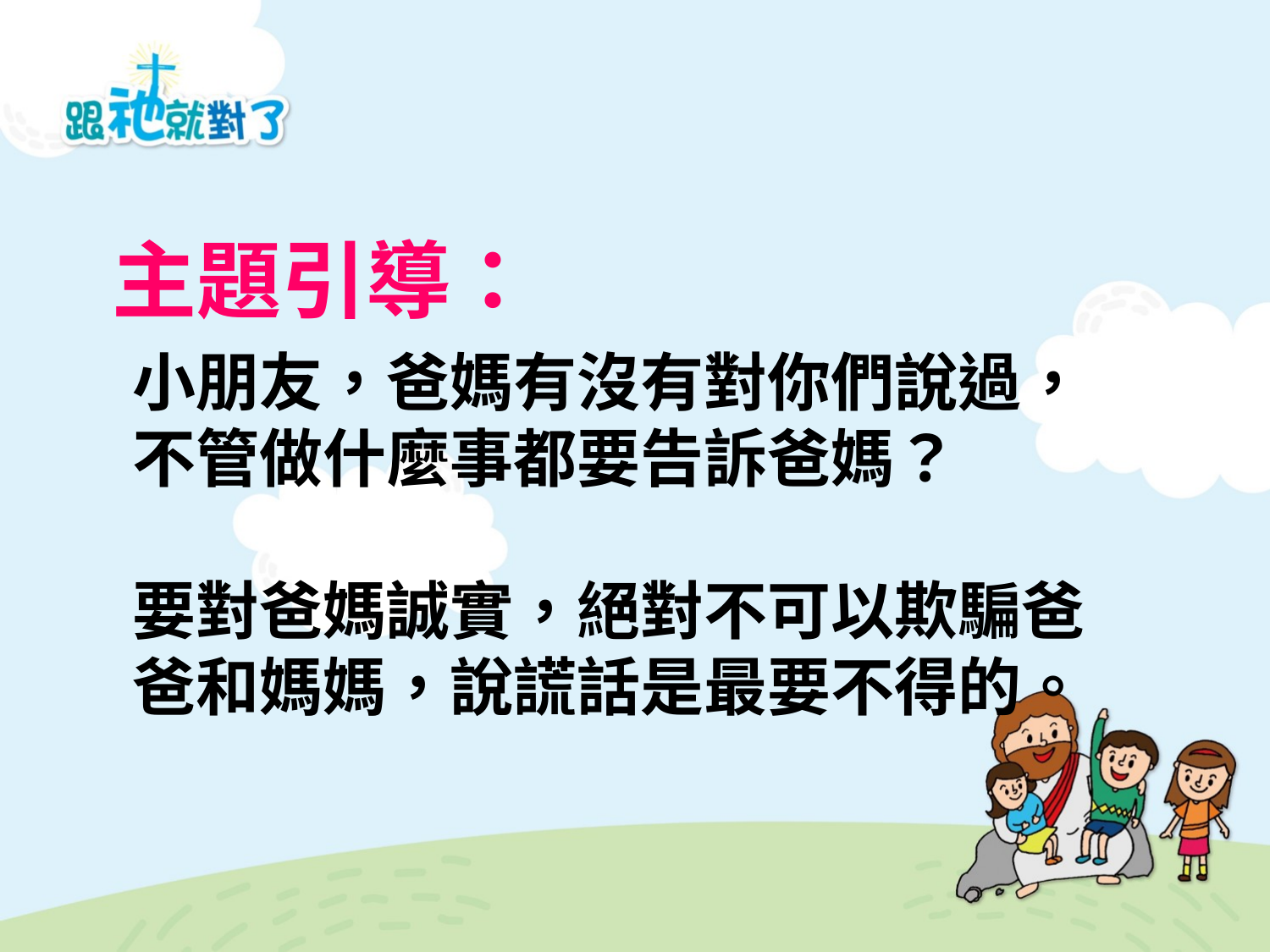

主題引導：
小朋友，爸媽有沒有對你們說過，不管做什麼事都要告訴爸媽？

要對爸媽誠實，絕對不可以欺騙爸爸和媽媽，說謊話是最要不得的。